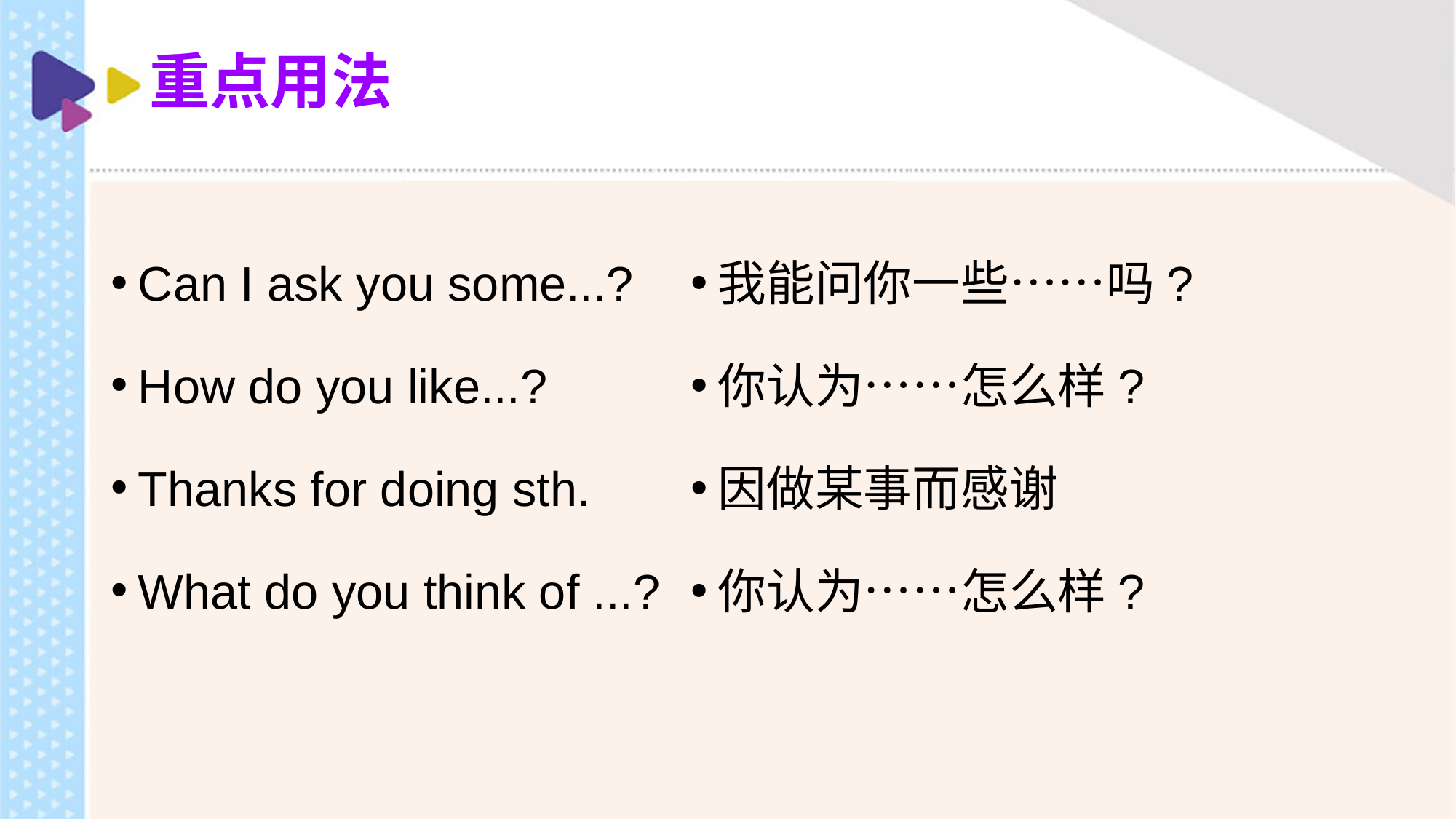

# 重点用法
Can I ask you some...?
How do you like...?
Thanks for doing sth.
What do you think of ...?
我能问你一些……吗?
你认为……怎么样?
因做某事而感谢
你认为……怎么样?